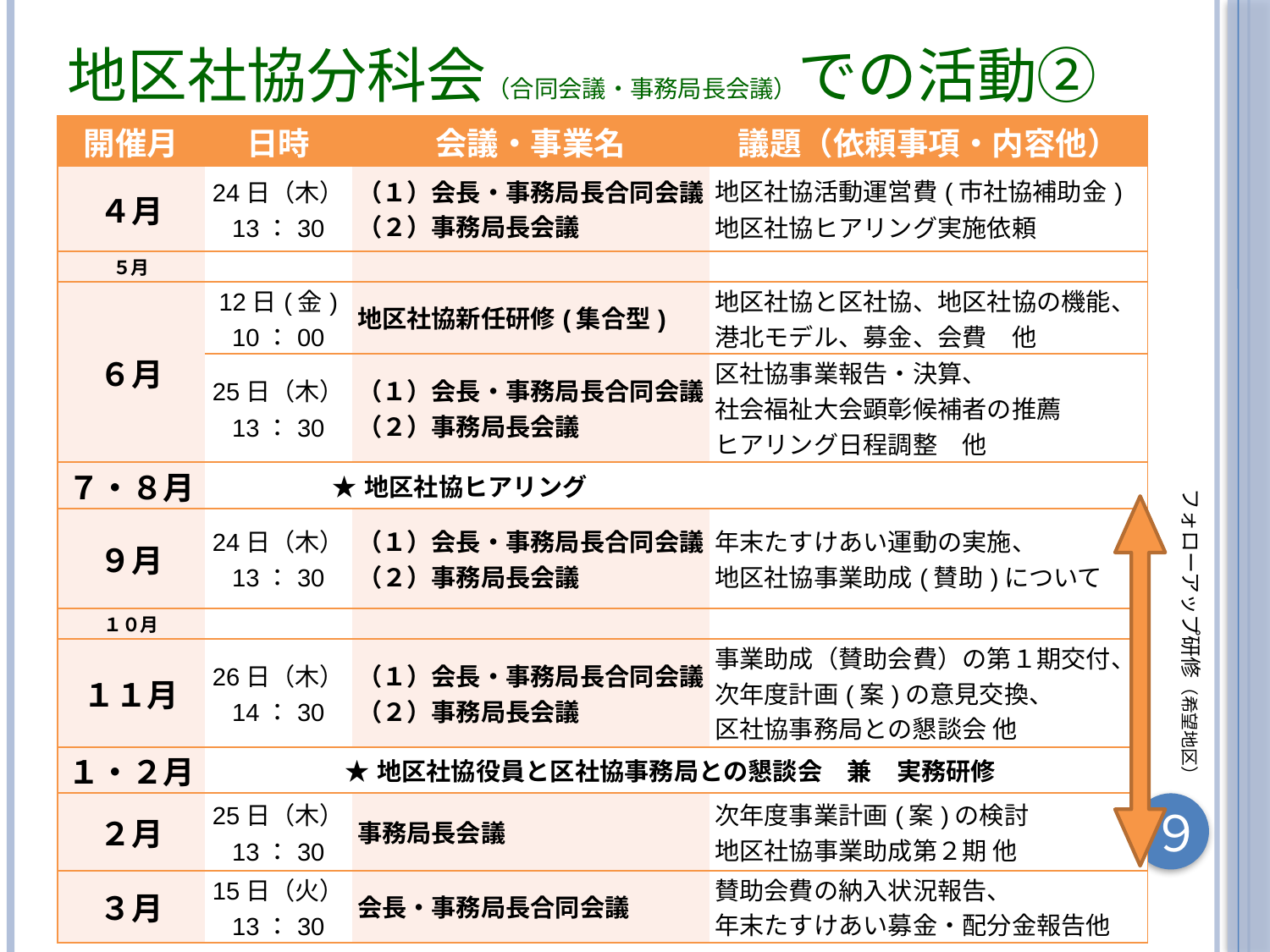

地区社協分科会（合同会議・事務局長会議）での活動②
| 開催月 | 日時 | 会議・事業名 | 議題（依頼事項・内容他） |
| --- | --- | --- | --- |
| ４月 | 24日（木） 13：30 | （１）会長・事務局長合同会議 （２）事務局長会議 | 地区社協活動運営費(市社協補助金) 地区社協ヒアリング実施依頼 |
| ５月 |  |  |  |
| ６月 | 12日(金) 10：00 | 地区社協新任研修(集合型) | 地区社協と区社協、地区社協の機能、港北モデル、募金、会費　他 |
|  | 25日（木） 13：30 | （１）会長・事務局長合同会議 （２）事務局長会議 | 区社協事業報告・決算、 社会福祉大会顕彰候補者の推薦 ヒアリング日程調整　他 |
| ７・８月 | ★地区社協ヒアリング |  |  |
| ９月 | 24日（木） 13：30 | （１）会長・事務局長合同会議 （２）事務局長会議 | 年末たすけあい運動の実施、 地区社協事業助成(賛助)について |
| １０月 |  |  |  |
| １１月 | 26日（木） 14：30 | （１）会長・事務局長合同会議 （２）事務局長会議 | 事業助成（賛助会費）の第１期交付、 次年度計画(案)の意見交換、 区社協事務局との懇談会 他 |
| １・２月 | ★地区社協役員と区社協事務局との懇談会　兼　実務研修 |  |  |
| ２月 | 25日（木） 13：30 | 事務局長会議 | 次年度事業計画(案)の検討 地区社協事業助成第２期 他 |
| ３月 | 15日（火） 13：30 | 会長・事務局長合同会議 | 賛助会費の納入状況報告、 年末たすけあい募金・配分金報告他 |
フォローアップ研修（希望地区）

９